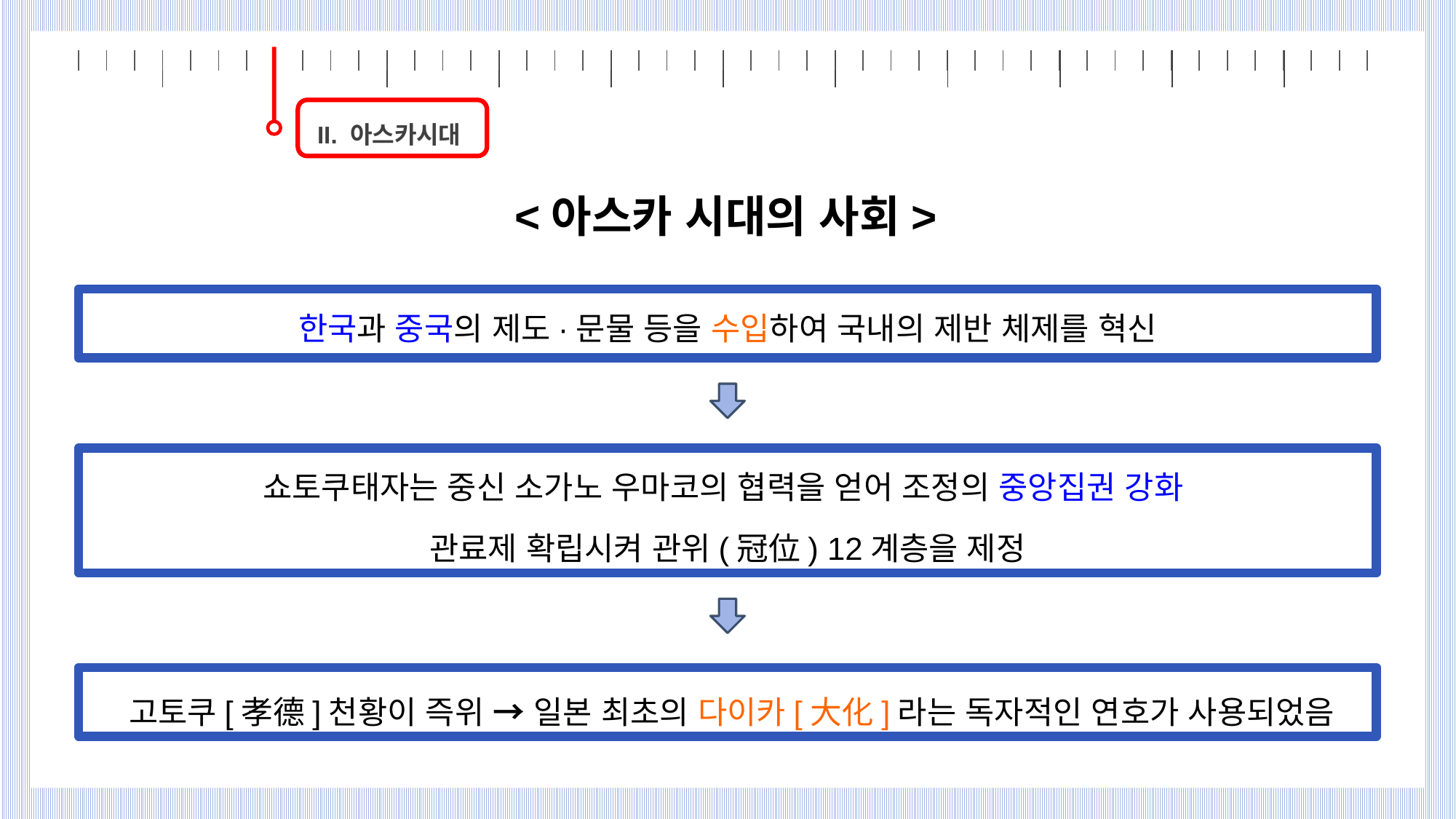

|  |  |  |  |  |  |  |  |  |  |  |  |  |  |  |  |  |  |  |  |  |  |  |  |  |  |  |  |  |  |  |  |  |  |  |  |  |  |  |  |  |  |  |  |  |  |  |  |
| --- | --- | --- | --- | --- | --- | --- | --- | --- | --- | --- | --- | --- | --- | --- | --- | --- | --- | --- | --- | --- | --- | --- | --- | --- | --- | --- | --- | --- | --- | --- | --- | --- | --- | --- | --- | --- | --- | --- | --- | --- | --- | --- | --- | --- | --- | --- | --- |
|  |  |  |  |  |  |  |  |  |  |  |  |
| --- | --- | --- | --- | --- | --- | --- | --- | --- | --- | --- | --- |

II. 아스카시대
<아스카 시대의 사회>
한국과 중국의 제도·문물 등을 수입하여 국내의 제반 체제를 혁신

쇼토쿠태자는 중신 소가노 우마코의 협력을 얻어 조정의 중앙집권 강화
관료제 확립시켜 관위(冠位) 12계층을 제정

고토쿠[孝德]천황이 즉위 → 일본 최초의 다이카[大化]라는 독자적인 연호가 사용되었음